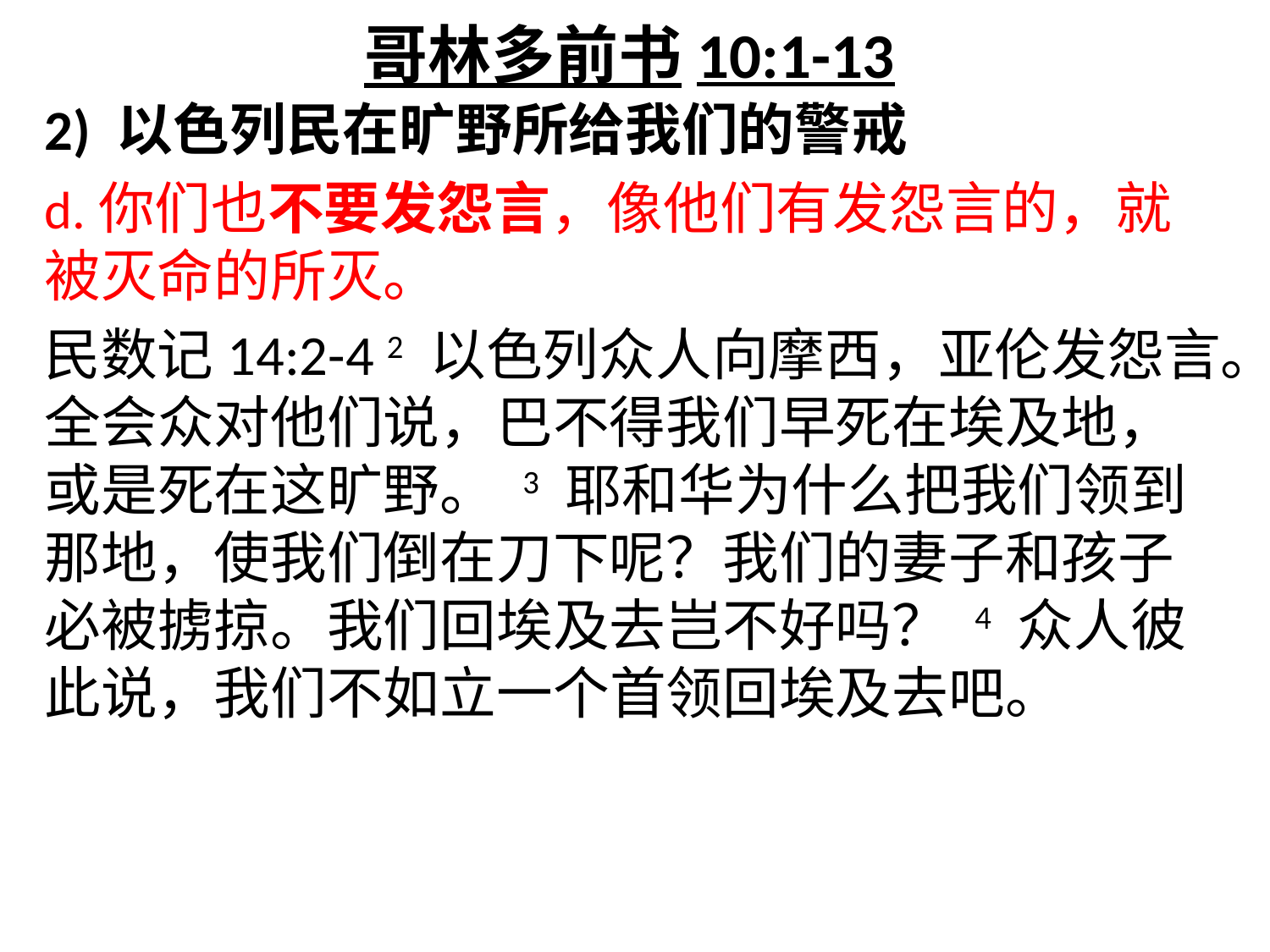

哥林多前书10:1-13
2) 以色列民在旷野所给我们的警戒
d.你们也不要发怨言，像他们有发怨言的，就被灭命的所灭。
民数记14:2-4 2 以色列众人向摩西，亚伦发怨言。全会众对他们说，巴不得我们早死在埃及地，或是死在这旷野。 3 耶和华为什么把我们领到那地，使我们倒在刀下呢？我们的妻子和孩子必被掳掠。我们回埃及去岂不好吗？ 4 众人彼此说，我们不如立一个首领回埃及去吧。